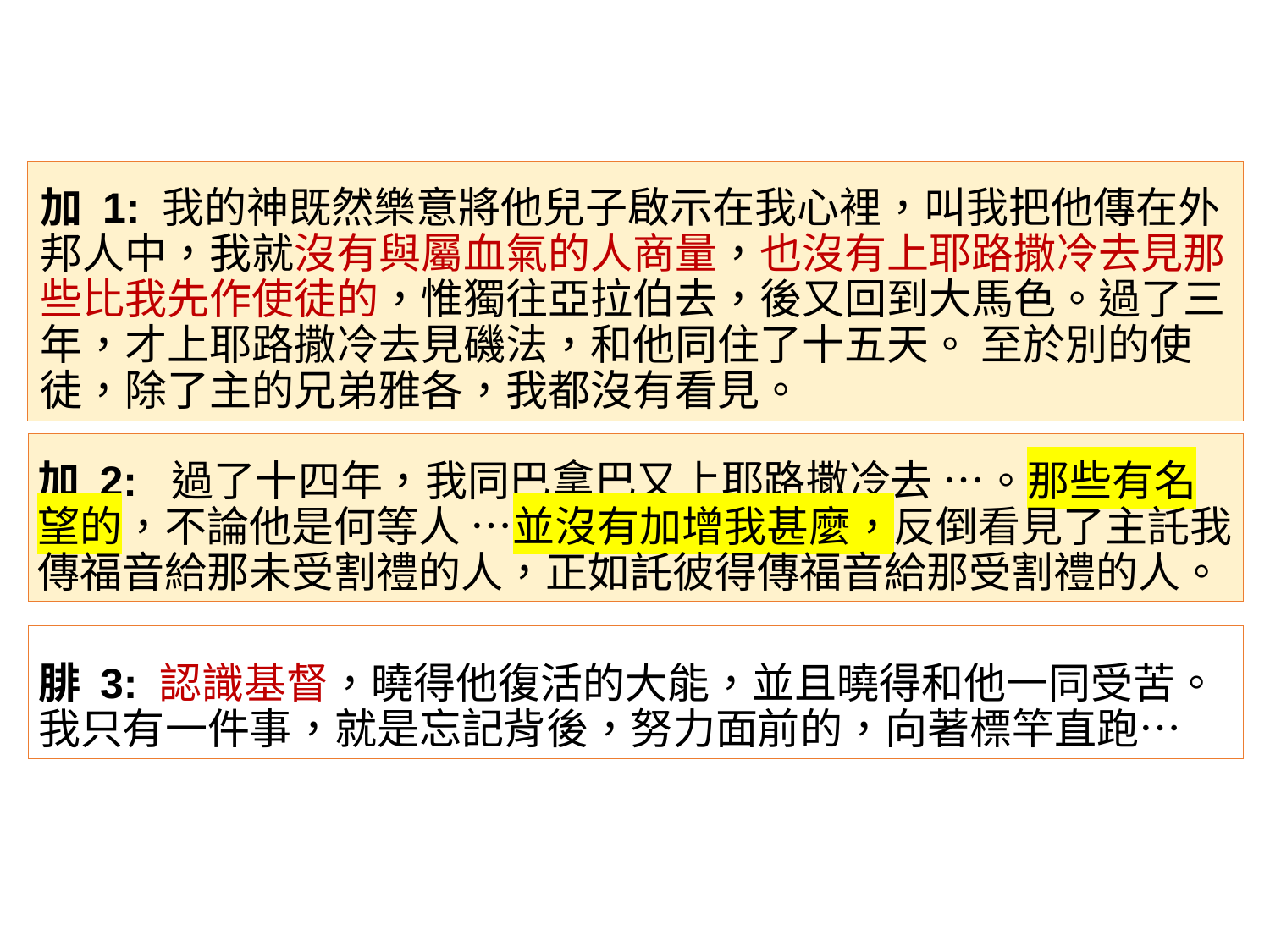

# 加 1: 我的神既然樂意將他兒子啟示在我心裡，叫我把他傳在外邦人中，我就沒有與屬血氣的人商量，也沒有上耶路撒冷去見那些比我先作使徒的，惟獨往亞拉伯去，後又回到大馬色。過了三年，才上耶路撒冷去見磯法，和他同住了十五天。 至於別的使徒，除了主的兄弟雅各，我都沒有看見。
加 2:  過了十四年，我同巴拿巴又上耶路撒冷去 …。那些有名望的，不論他是何等人 …並沒有加增我甚麼，反倒看見了主託我傳福音給那未受割禮的人，正如託彼得傳福音給那受割禮的人。
腓 3: 認識基督，曉得他復活的大能，並且曉得和他一同受苦。我只有一件事，就是忘記背後，努力面前的，向著標竿直跑…